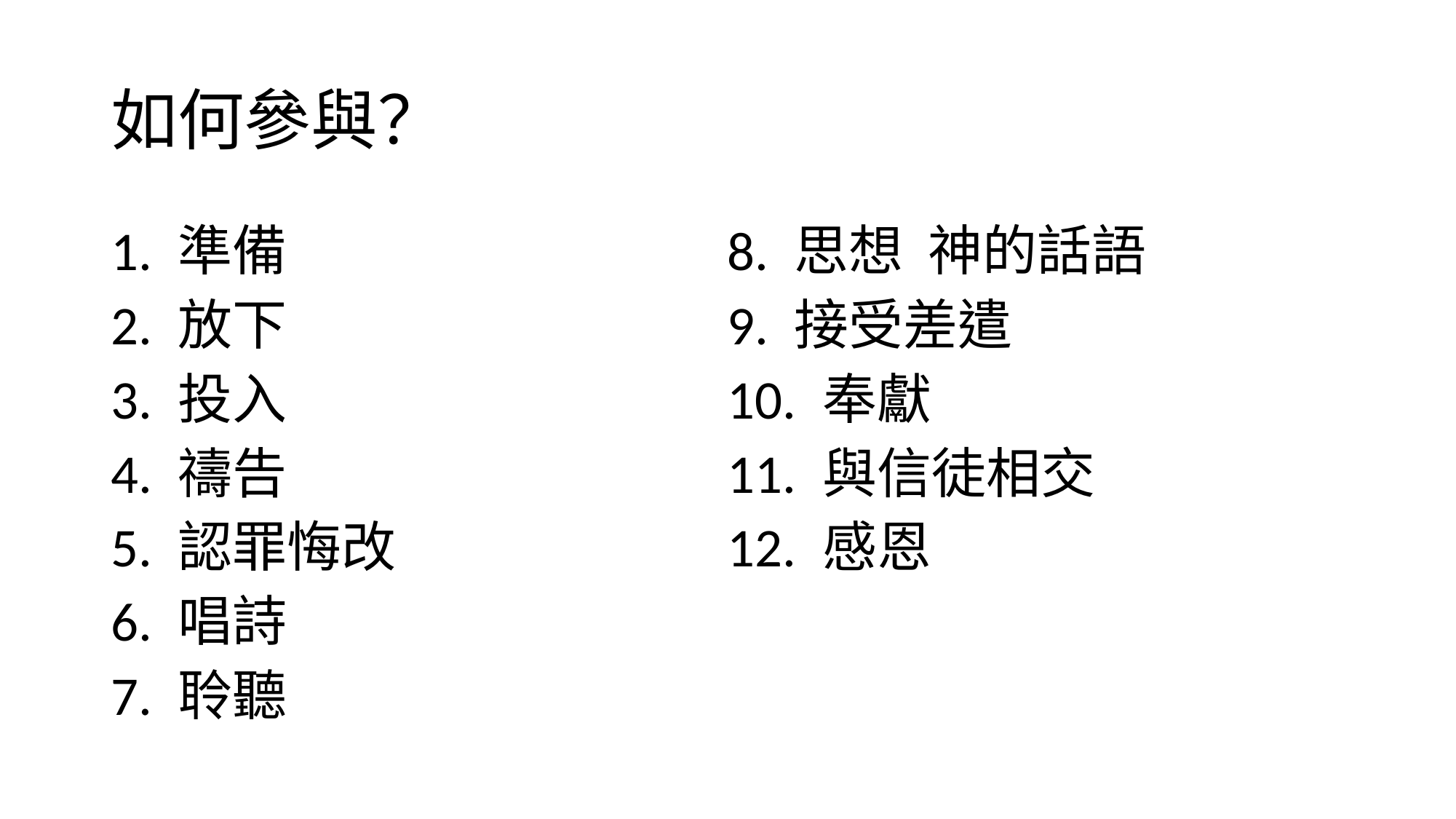

# 如何參與？
1. 準備
2. 放下
3. 投入
4. 禱告
5. 認罪悔改
6. 唱詩
7. 聆聽
8. 思想  神的話語
9. 接受差遣
10. 奉獻
11. 與信徒相交
12. 感恩